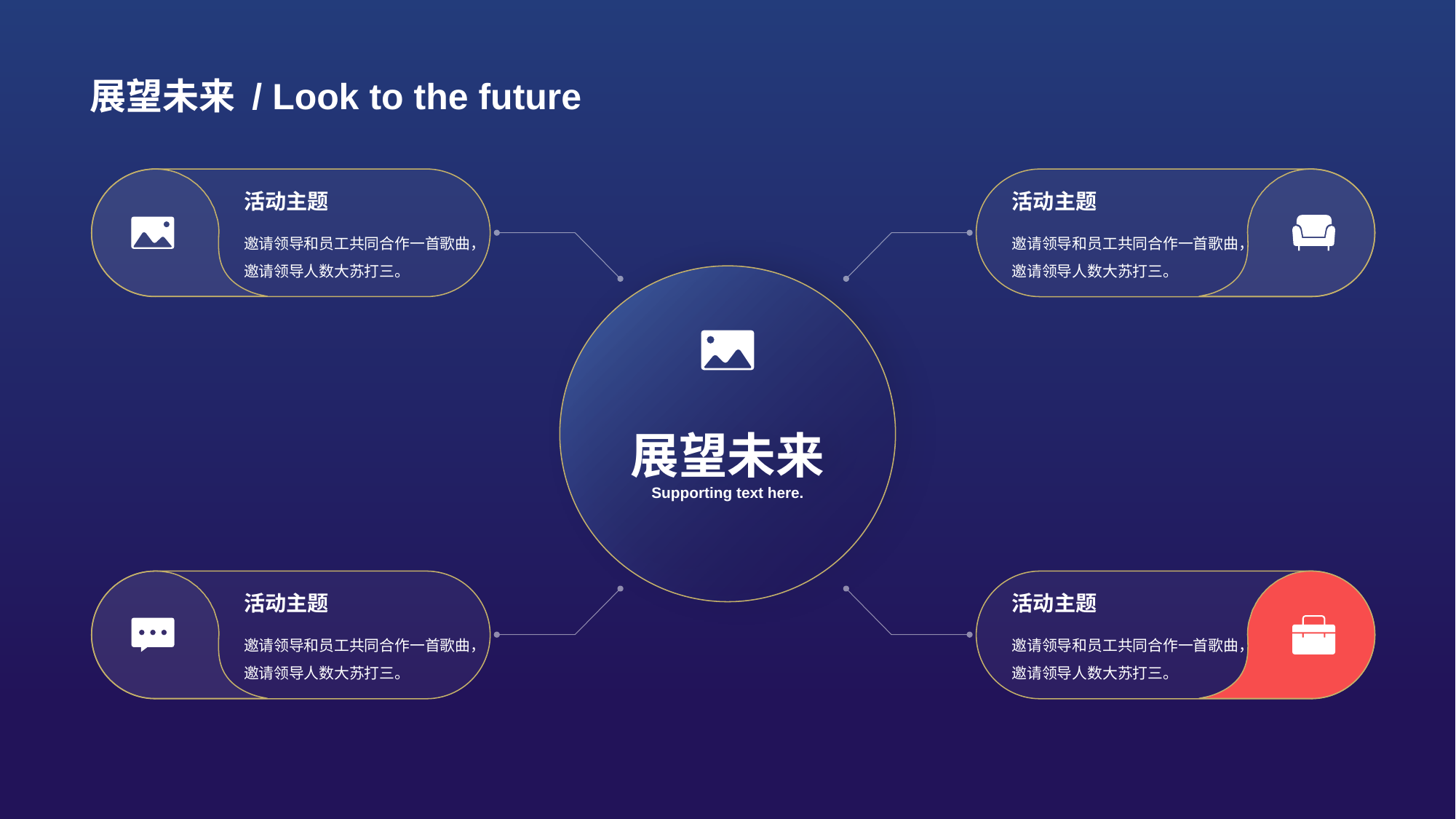

# 展望未来 / Look to the future

活动主题
活动主题

邀请领导和员工共同合作一首歌曲，邀请领导人数大苏打三。
邀请领导和员工共同合作一首歌曲，邀请领导人数大苏打三。

展望未来
Supporting text here.

活动主题
活动主题

邀请领导和员工共同合作一首歌曲，邀请领导人数大苏打三。
邀请领导和员工共同合作一首歌曲，邀请领导人数大苏打三。